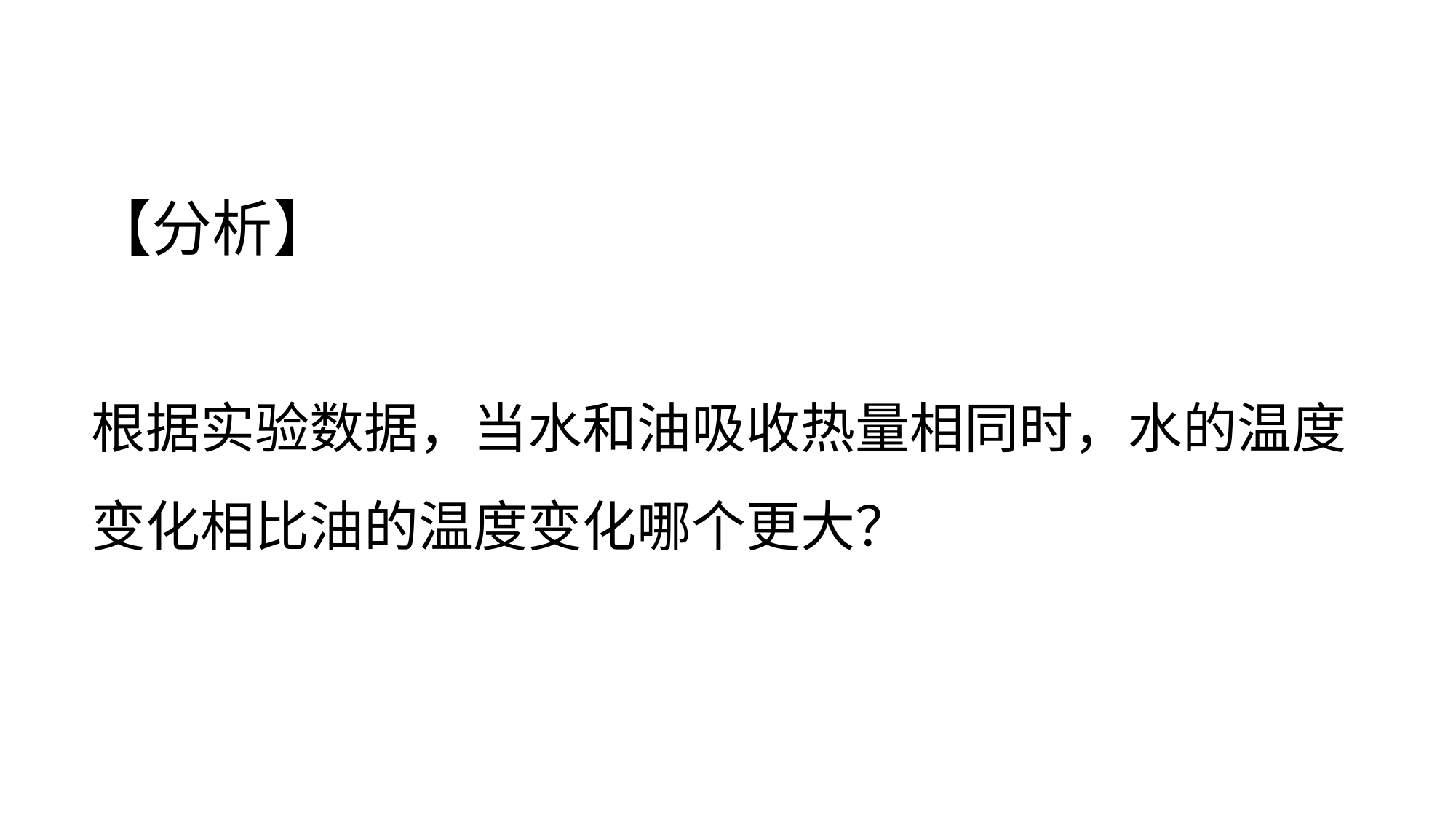

【分析】

根据实验数据，当水和油吸收热量相同时，水的温度变化相比油的温度变化哪个更大？